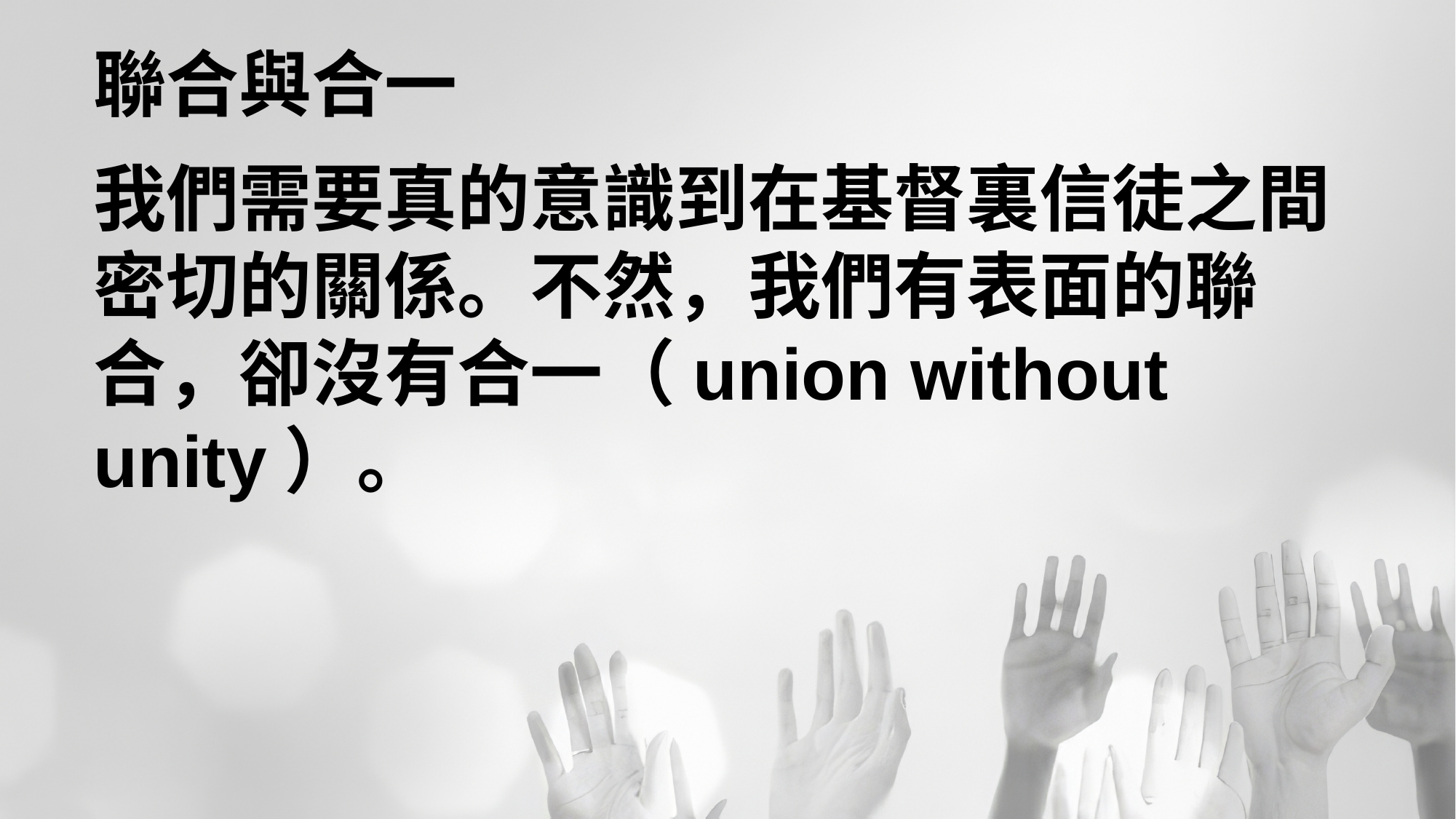

# 聯合與合一
我們需要真的意識到在基督裏信徒之間密切的關係。不然，我們有表面的聯合，卻沒有合一（union without unity）。